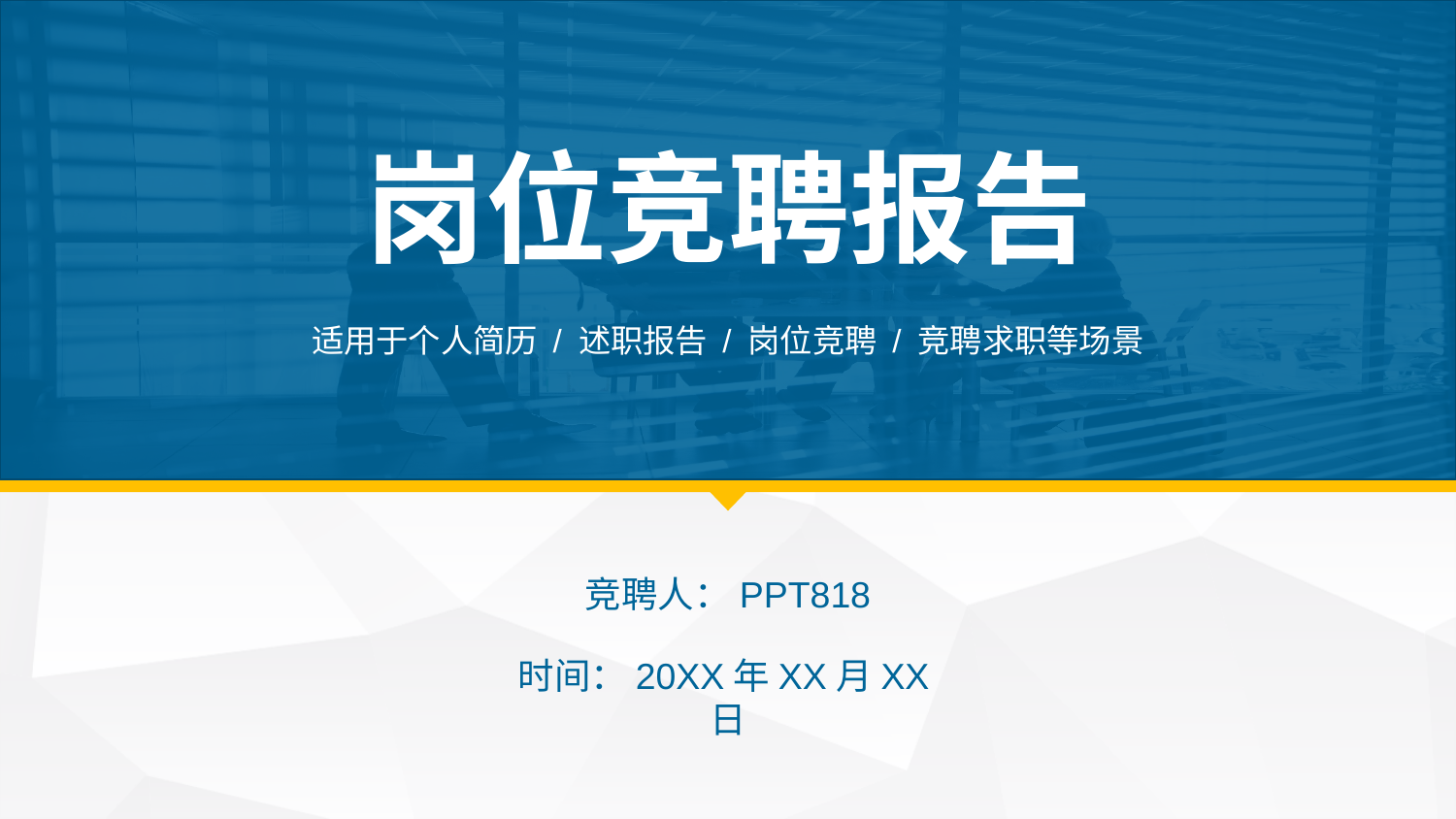

岗位竞聘报告
适用于个人简历 / 述职报告 / 岗位竞聘 / 竞聘求职等场景

竞聘人：PPT818
时间：20XX年XX月XX日